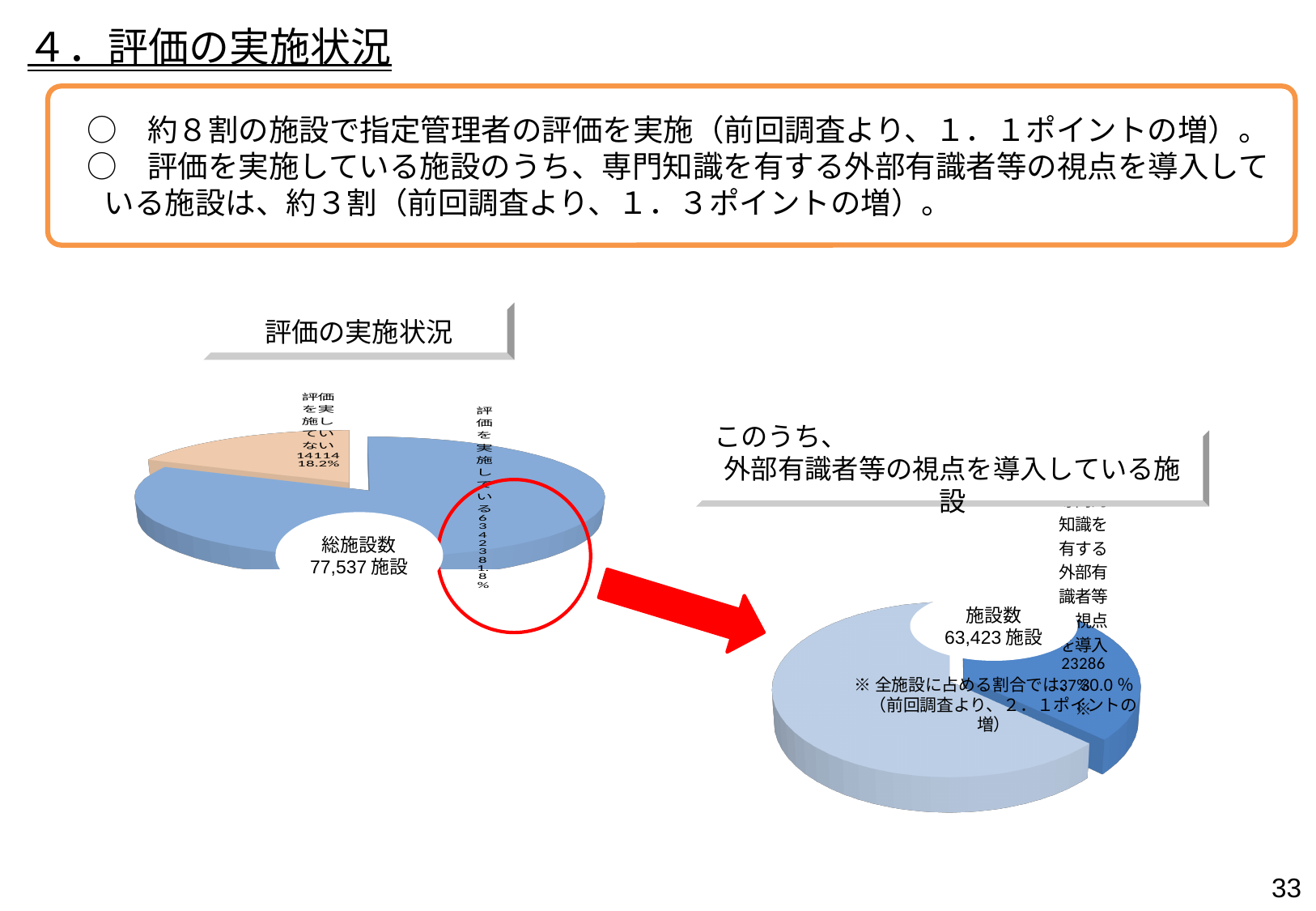

４．評価の実施状況
　○　約８割の施設で指定管理者の評価を実施（前回調査より、１．１ポイントの増）。
　○　評価を実施している施設のうち、専門知識を有する外部有識者等の視点を導入している施設は、約３割（前回調査より、１．３ポイントの増）。
評価の実施状況

[unsupported chart]

このうち、
外部有識者等の視点を導入している施設

[unsupported chart]

総施設数
77,537施設

施設数
63,423施設
※全施設に占める割合では、30.0％
　　（前回調査より、２．１ポイントの増）
33